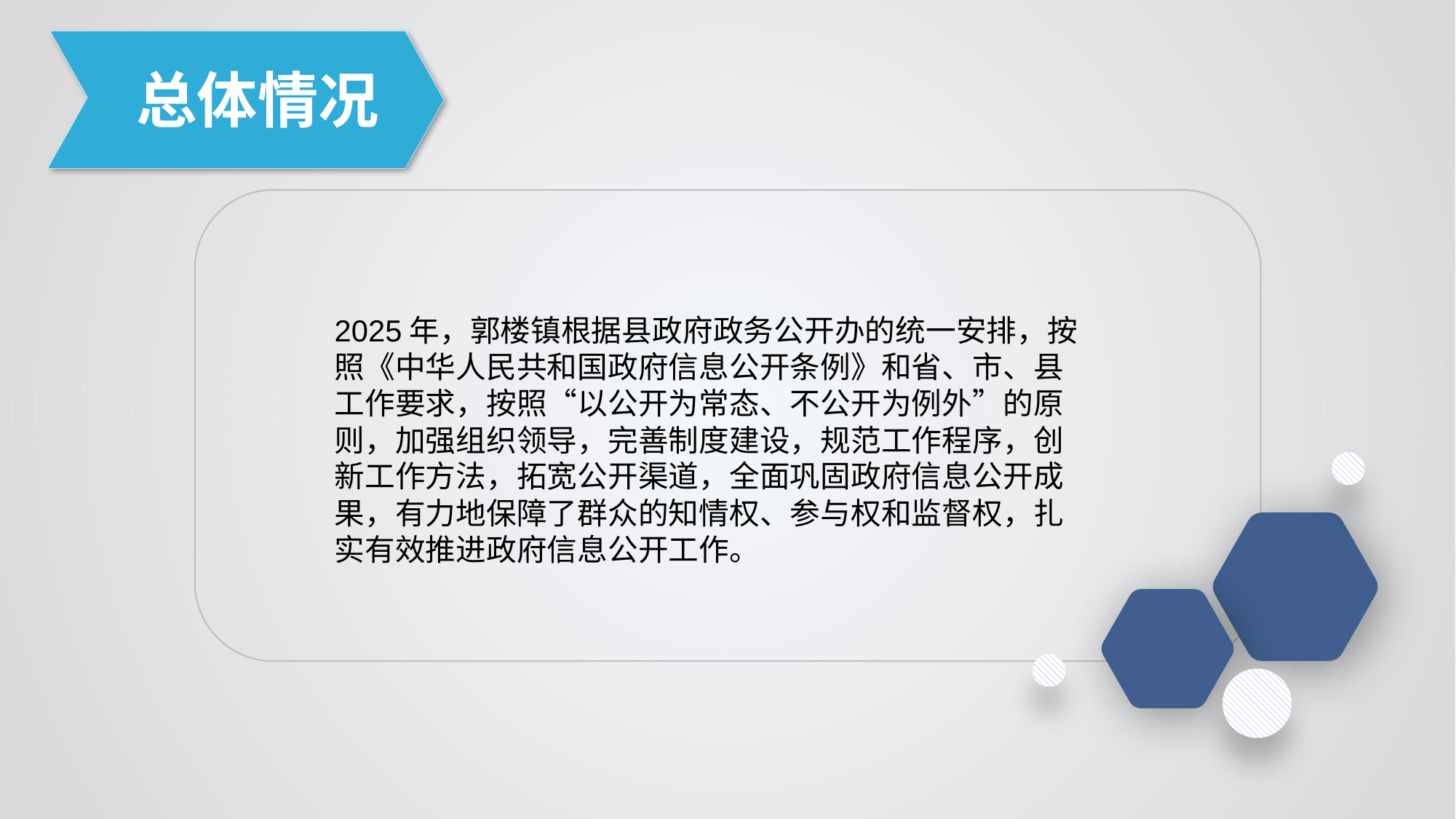

总体情况

2025年，郭楼镇根据县政府政务公开办的统一安排，按照《中华人民共和国政府信息公开条例》和省、市、县工作要求，按照“以公开为常态、不公开为例外”的原则，加强组织领导，完善制度建设，规范工作程序，创新工作方法，拓宽公开渠道，全面巩固政府信息公开成果，有力地保障了群众的知情权、参与权和监督权，扎实有效推进政府信息公开工作。